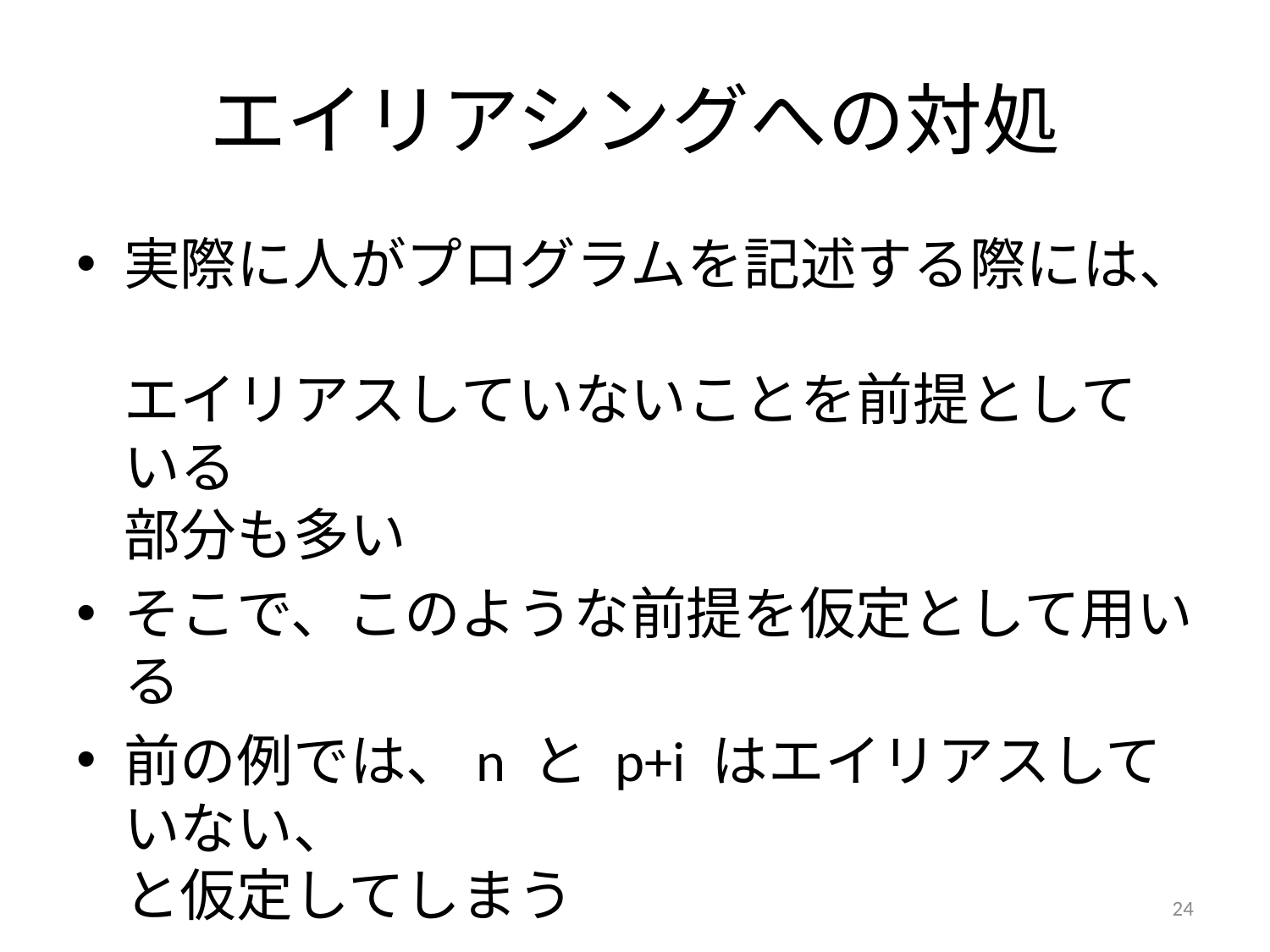

# エイリアシングへの対処
実際に人がプログラムを記述する際には、
エイリアスしていないことを前提としている
部分も多い
そこで、このような前提を仮定として用いる
前の例では、n と p+i はエイリアスしていない、
と仮定してしまう
24